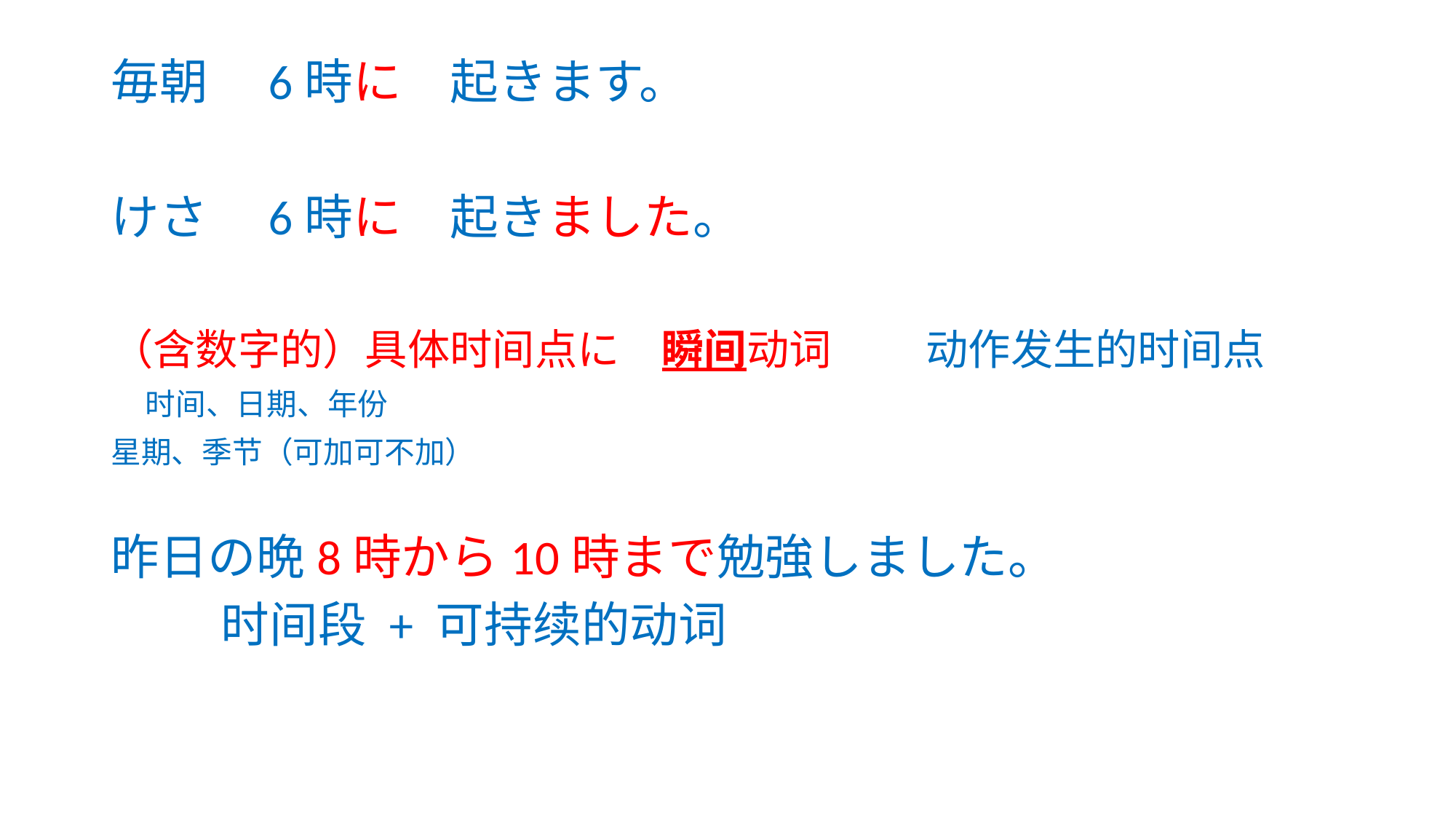

毎朝　6時に　起きます。

けさ　6時に　起きました。

（含数字的）具体时间点に　瞬间动词          动作发生的时间点
    时间、日期、年份
星期、季节（可加可不加）

昨日の晩8時から10時まで勉強しました。
         时间段 + 可持续的动词